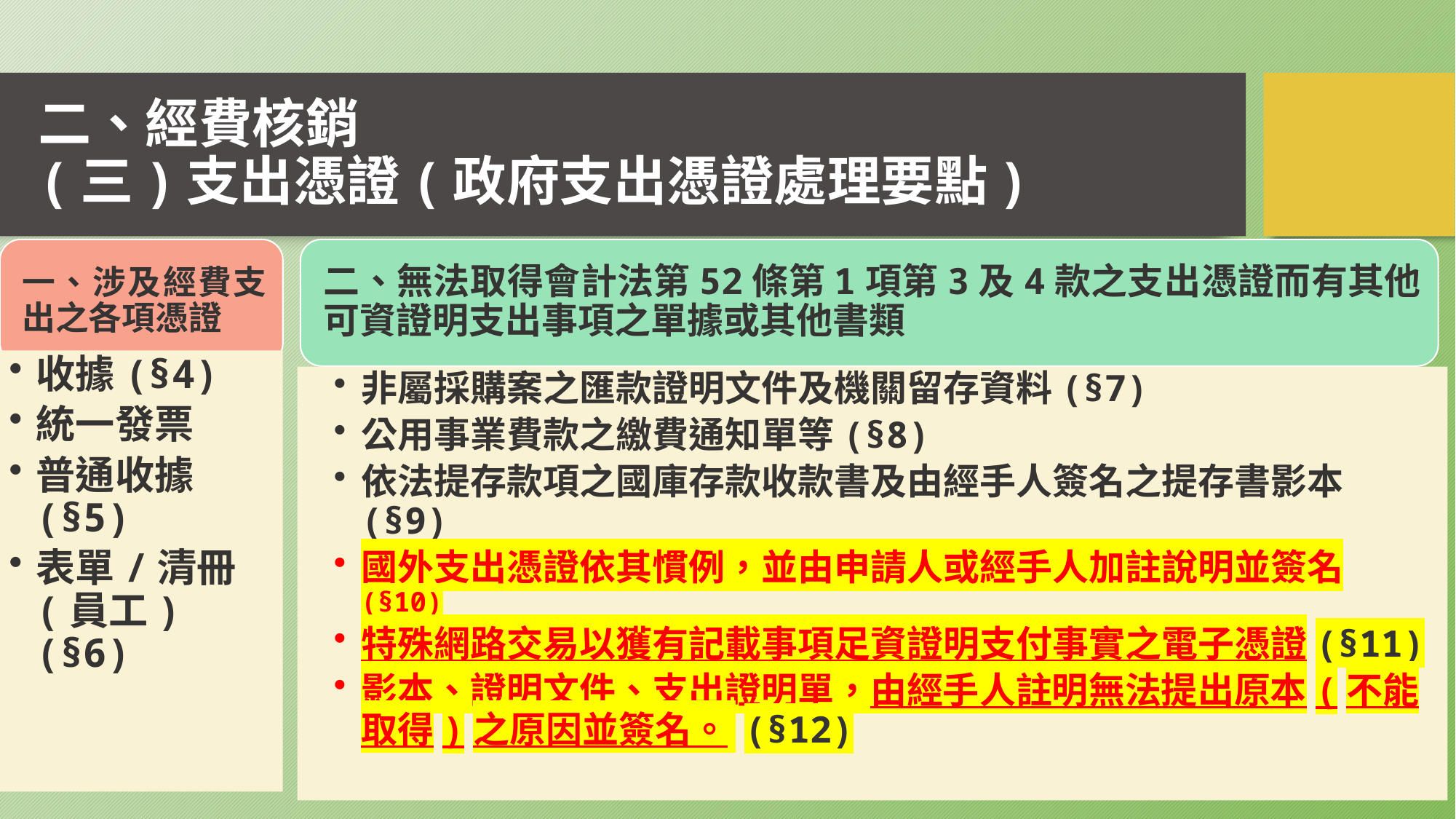

# 二、經費核銷 (三)支出憑證(政府支出憑證處理要點)
一、涉及經費支出之各項憑證
收據(§4)
統一發票
普通收據(§5)
表單/清冊(員工)(§6)
二、無法取得會計法第52條第1項第3及4款之支出憑證而有其他可資證明支出事項之單據或其他書類
非屬採購案之匯款證明文件及機關留存資料(§7)
公用事業費款之繳費通知單等(§8)
依法提存款項之國庫存款收款書及由經手人簽名之提存書影本(§9)
國外支出憑證依其慣例，並由申請人或經手人加註說明並簽名(§10)
特殊網路交易以獲有記載事項足資證明支付事實之電子憑證(§11)
影本、證明文件、支出證明單，由經手人註明無法提出原本(不能取得)之原因並簽名。 (§12)